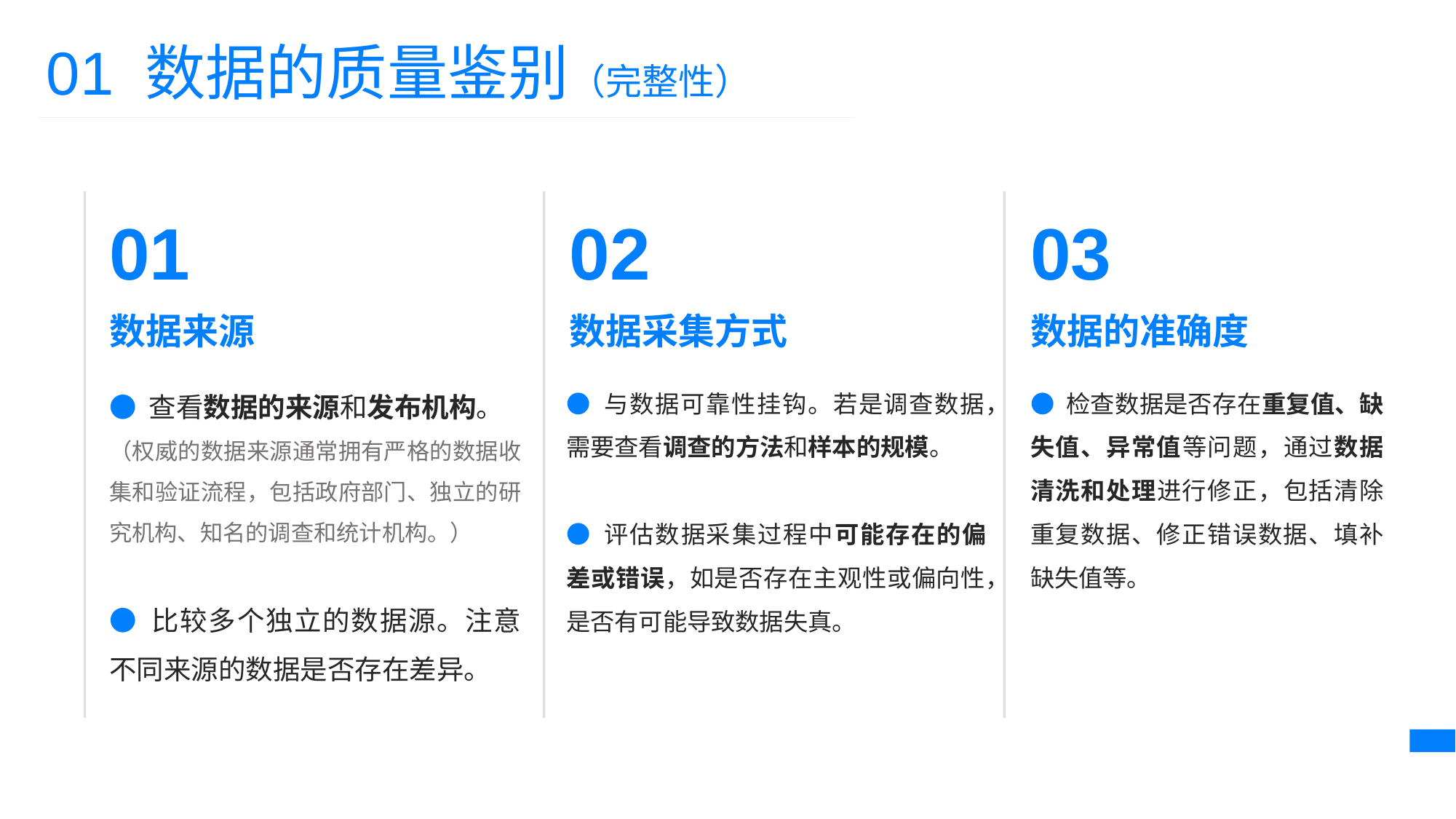

01 数据的质量鉴别（完整性）
01
02
03
数据来源
数据采集方式
数据的准确度
● 查看数据的来源和发布机构。
（权威的数据来源通常拥有严格的数据收集和验证流程，包括政府部门、独立的研究机构、知名的调查和统计机构。）

● 比较多个独立的数据源。注意不同来源的数据是否存在差异。
● 与数据可靠性挂钩。若是调查数据，需要查看调查的方法和样本的规模。

● 评估数据采集过程中可能存在的偏差或错误，如是否存在主观性或偏向性，是否有可能导致数据失真。
● 检查数据是否存在重复值、缺失值、异常值等问题，通过数据清洗和处理进行修正，包括清除重复数据、修正错误数据、填补缺失值等。